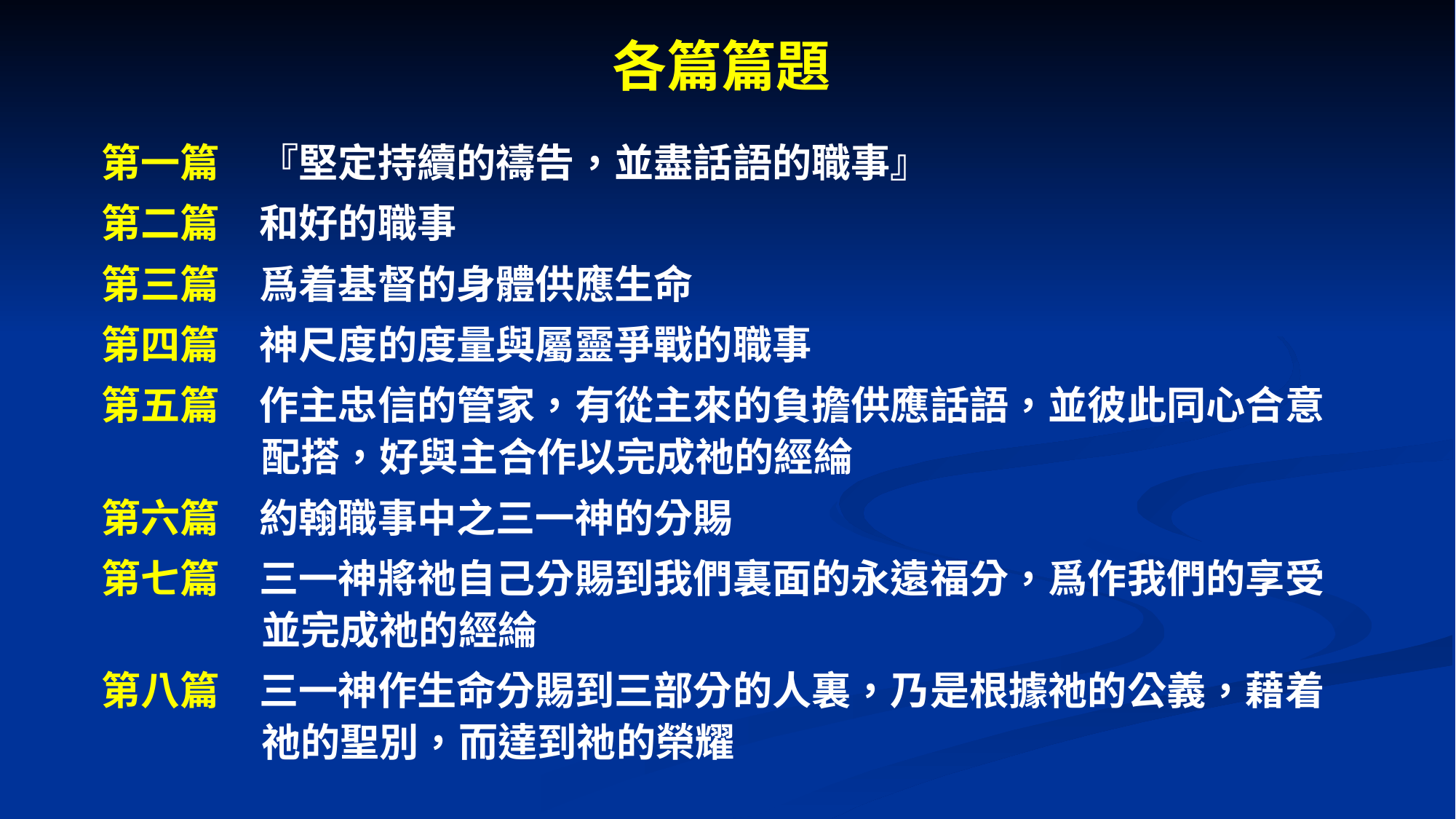

各篇篇題
第一篇　『堅定持續的禱告，並盡話語的職事』
第二篇　和好的職事
第三篇　爲着基督的身體供應生命
第四篇　神尺度的度量與屬靈爭戰的職事
第五篇　作主忠信的管家，有從主來的負擔供應話語，並彼此同心合意配搭，好與主合作以完成祂的經綸
第六篇　約翰職事中之三一神的分賜
第七篇　三一神將祂自己分賜到我們裏面的永遠福分，爲作我們的享受並完成祂的經綸
第八篇　三一神作生命分賜到三部分的人裏，乃是根據祂的公義，藉着祂的聖別，而達到祂的榮耀